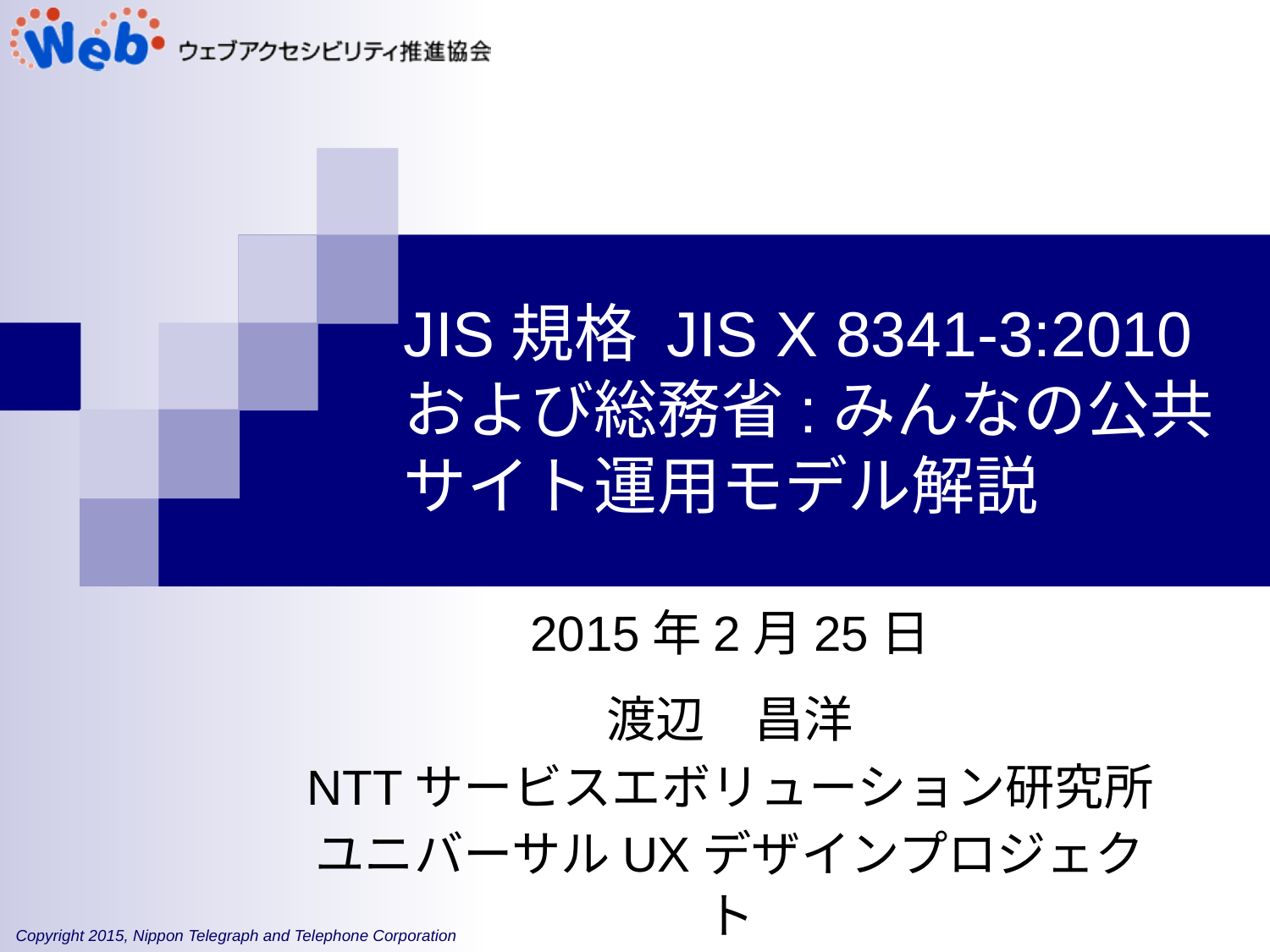

# JIS規格 JIS X 8341-3:2010および総務省:みんなの公共サイト運用モデル解説
2015年2月25日
渡辺　昌洋
NTTサービスエボリューション研究所
ユニバーサルUXデザインプロジェクト